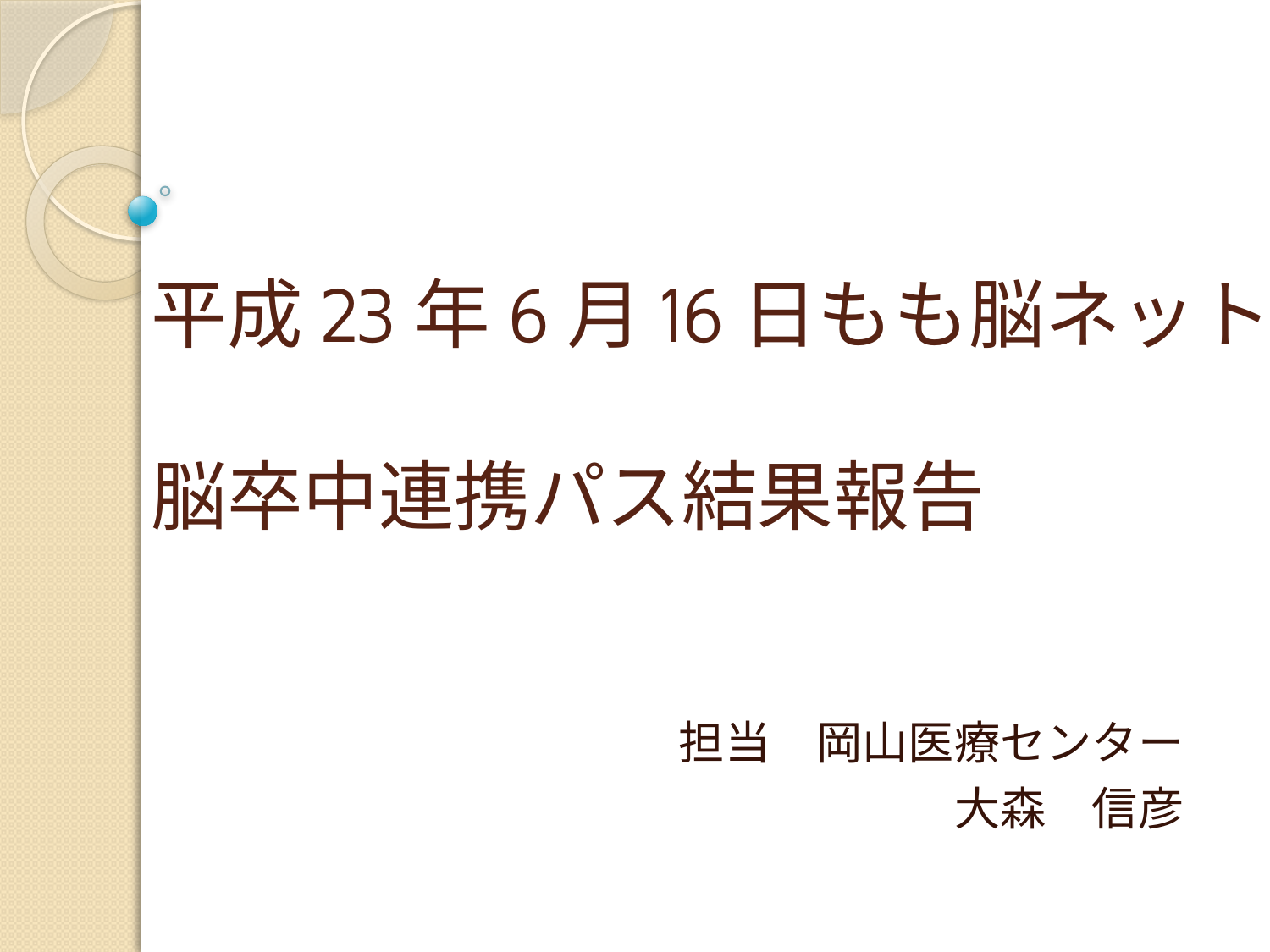

# 平成23年6月16日もも脳ネット 脳卒中連携パス結果報告
担当　岡山医療センター
大森　信彦